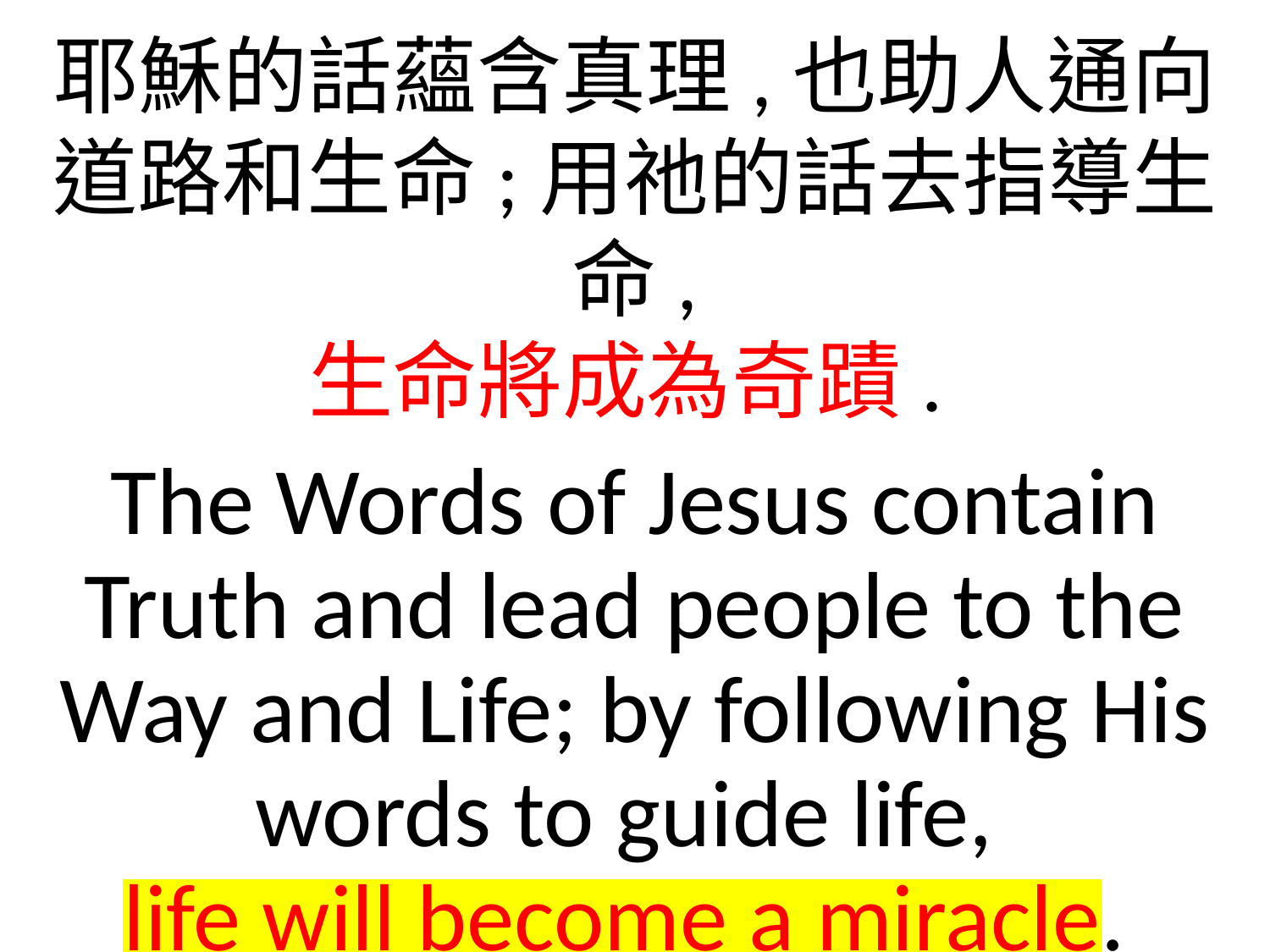

耶穌的話蘊含真理,也助人通向道路和生命;用祂的話去指導生命,
生命將成為奇蹟.
The Words of Jesus contain Truth and lead people to the Way and Life; by following His words to guide life,
life will become a miracle.